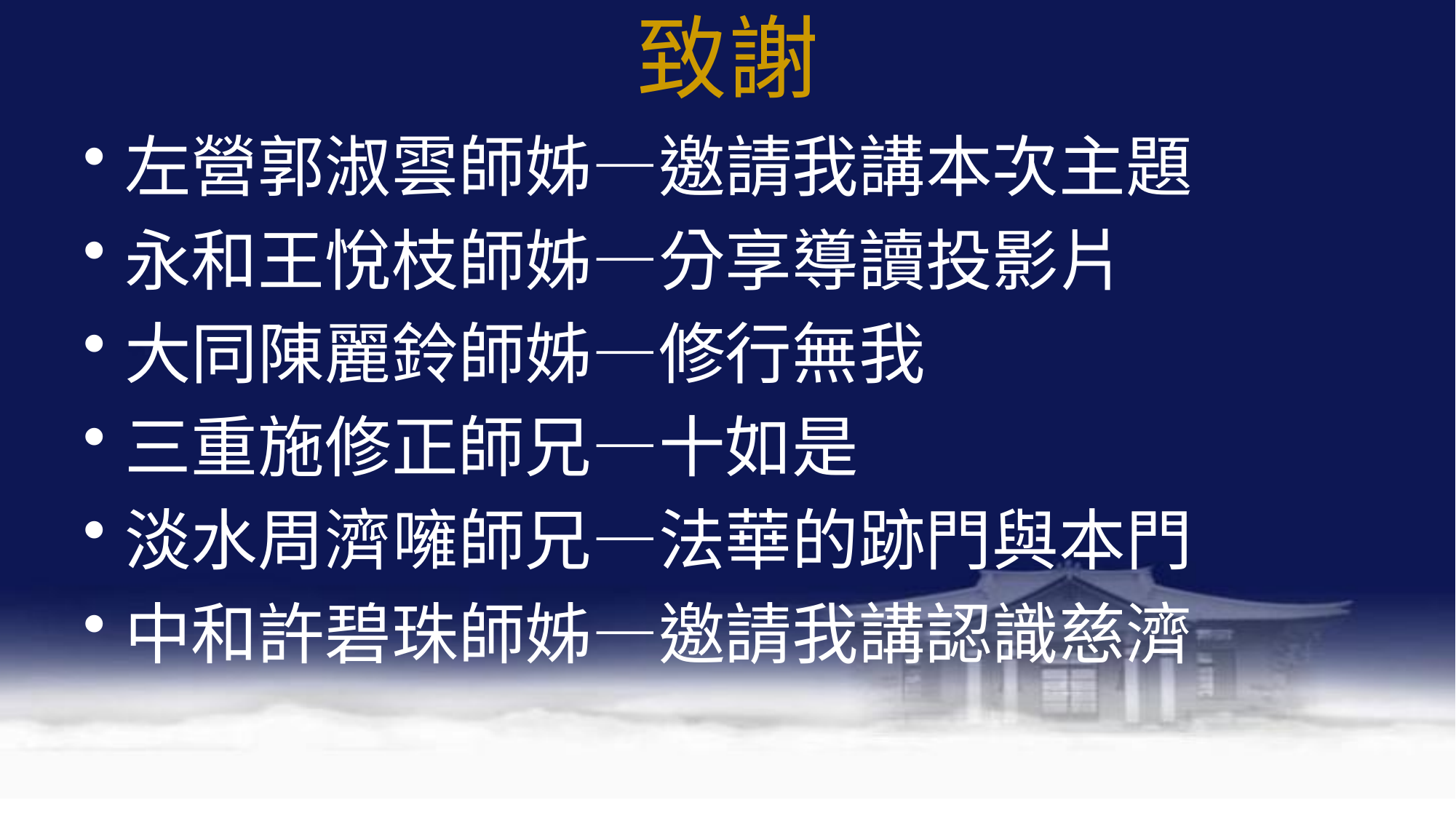

# 致謝
左營郭淑雲師姊—邀請我講本次主題
永和王悅枝師姊—分享導讀投影片
大同陳麗鈴師姊—修行無我
三重施修正師兄—十如是
淡水周濟噰師兄—法華的跡門與本門
中和許碧珠師姊—邀請我講認識慈濟